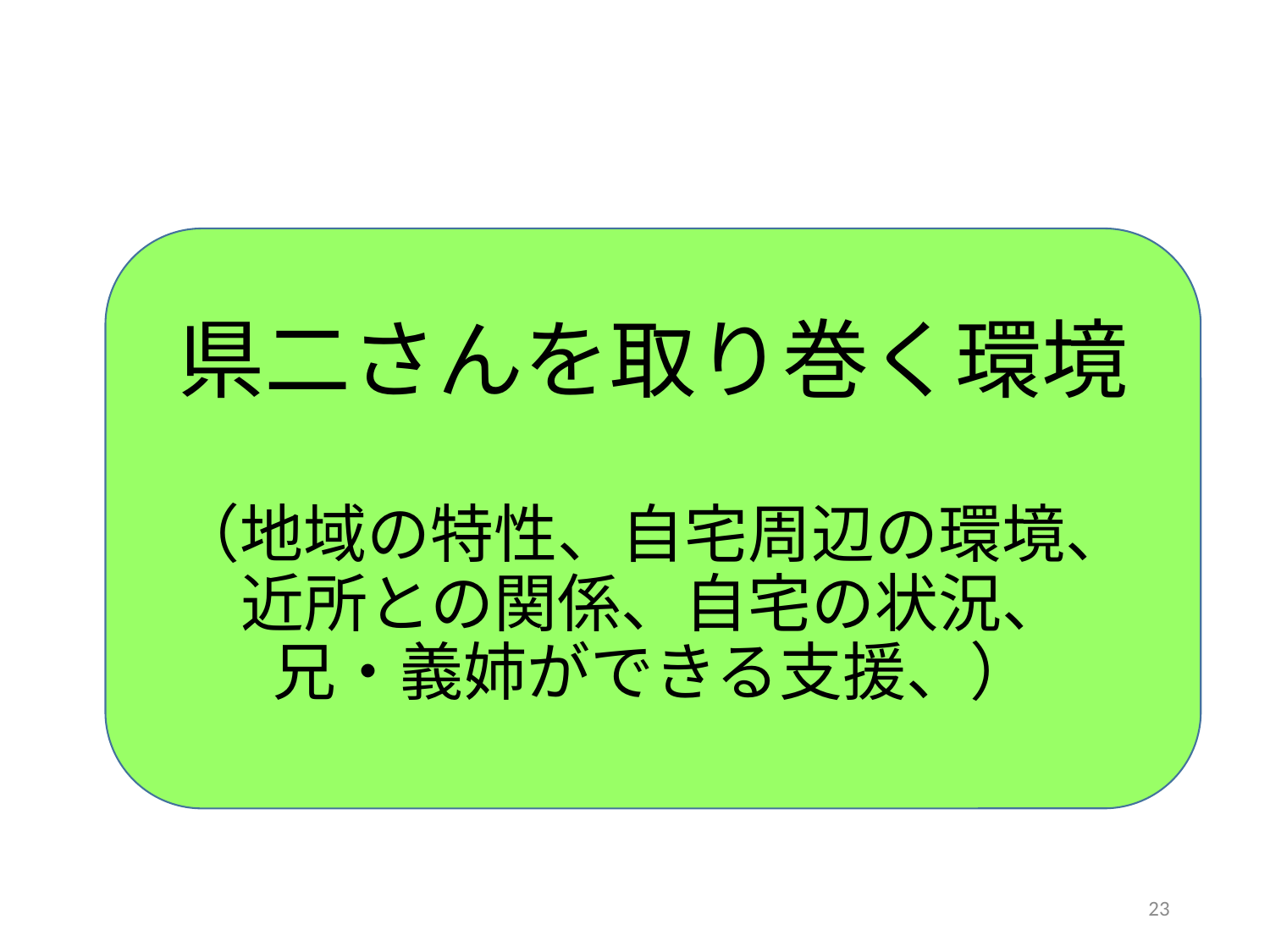

# 県二さんを取り巻く環境 （地域の特性、自宅周辺の環境、 近所との関係、自宅の状況、 兄・義姉ができる支援、）
23